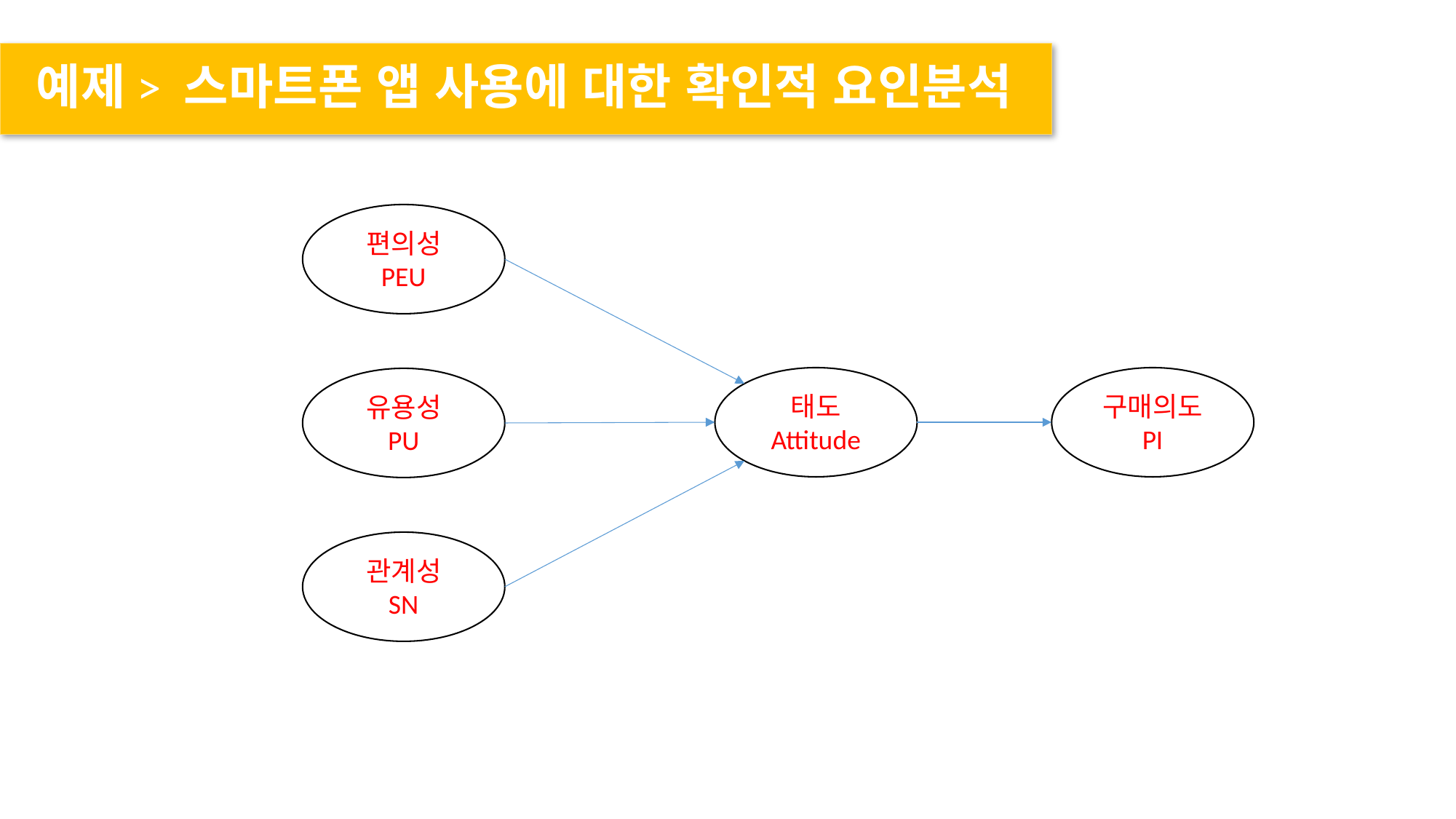

# 예제> 스마트폰 앱 사용에 대한 확인적 요인분석
편의성
PEU
태도
Attitude
구매의도
PI
유용성
PU
관계성
SN